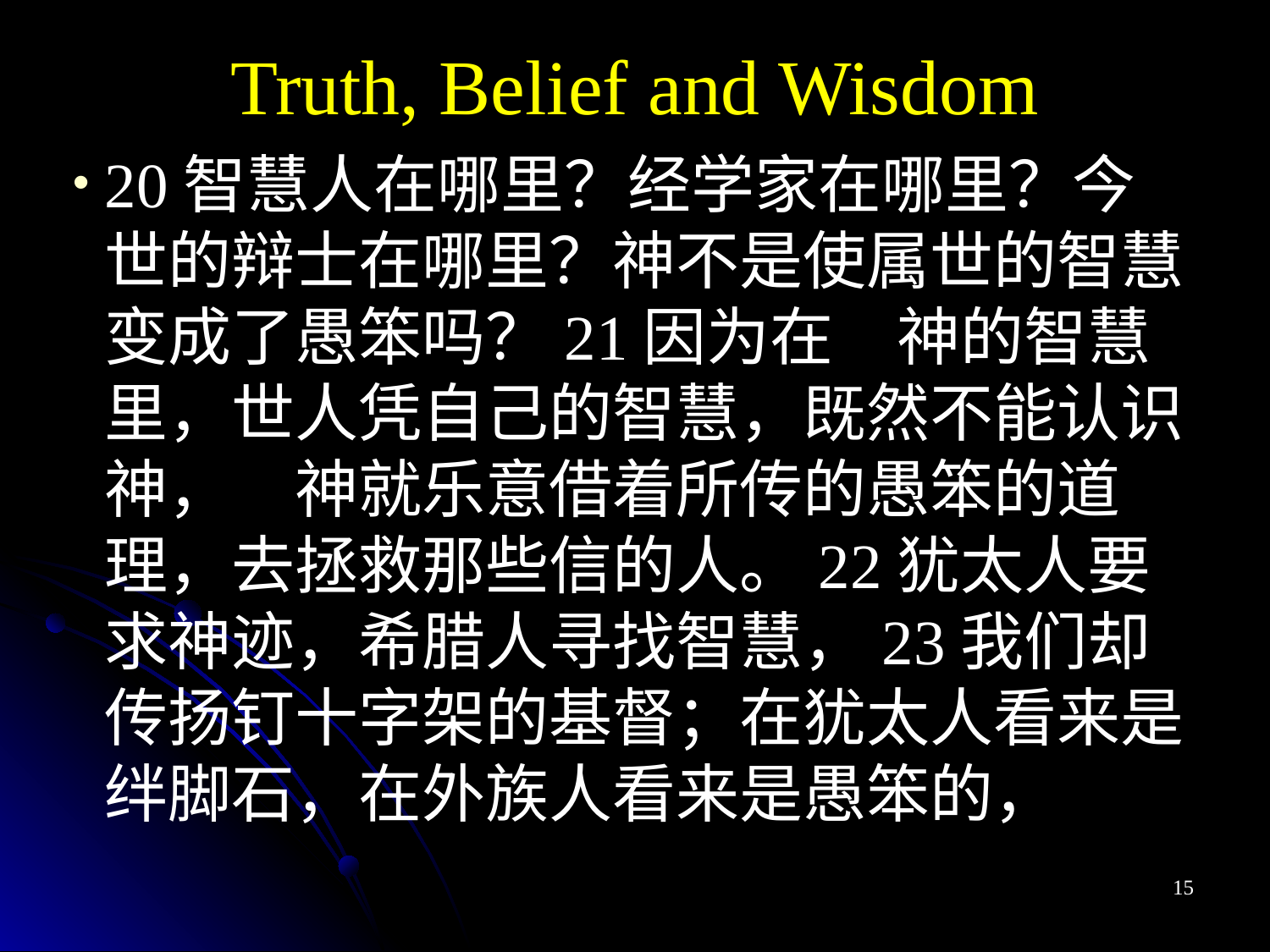

Truth, Belief and Wisdom
20智慧人在哪里？经学家在哪里？今世的辩士在哪里？神不是使属世的智慧变成了愚笨吗？21因为在　神的智慧里，世人凭自己的智慧，既然不能认识神，　神就乐意借着所传的愚笨的道理，去拯救那些信的人。22犹太人要求神迹，希腊人寻找智慧，23我们却传扬钉十字架的基督；在犹太人看来是绊脚石，在外族人看来是愚笨的，
15